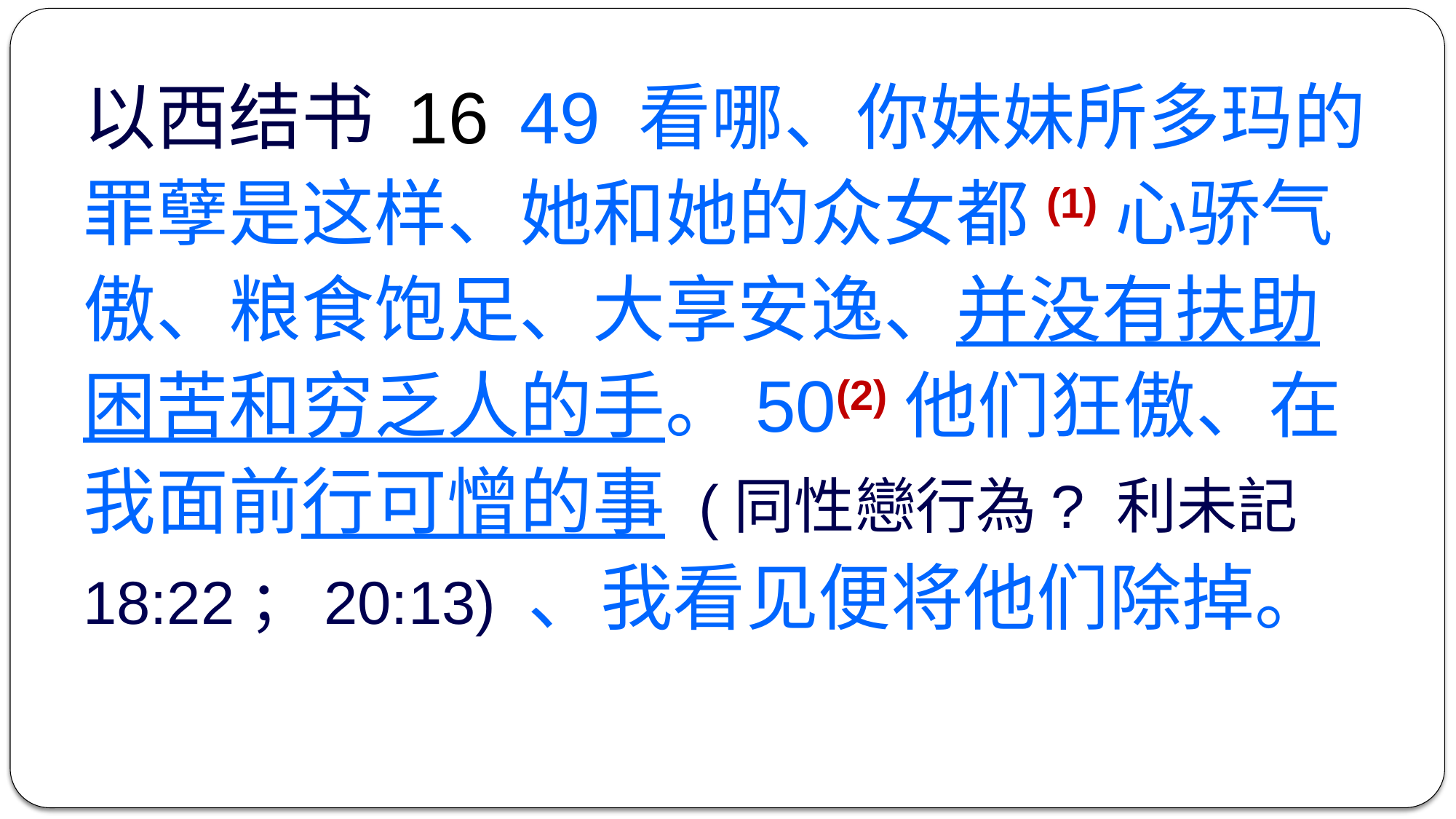

以西结书 16	49 看哪、你妹妹所多玛的罪孽是这样、她和她的众女都(1)心骄气傲、粮食饱足、大享安逸、并没有扶助困苦和穷乏人的手。50(2)他们狂傲、在我面前行可憎的事 (同性戀行為? 利未記 18:22；20:13) 、我看见便将他们除掉。